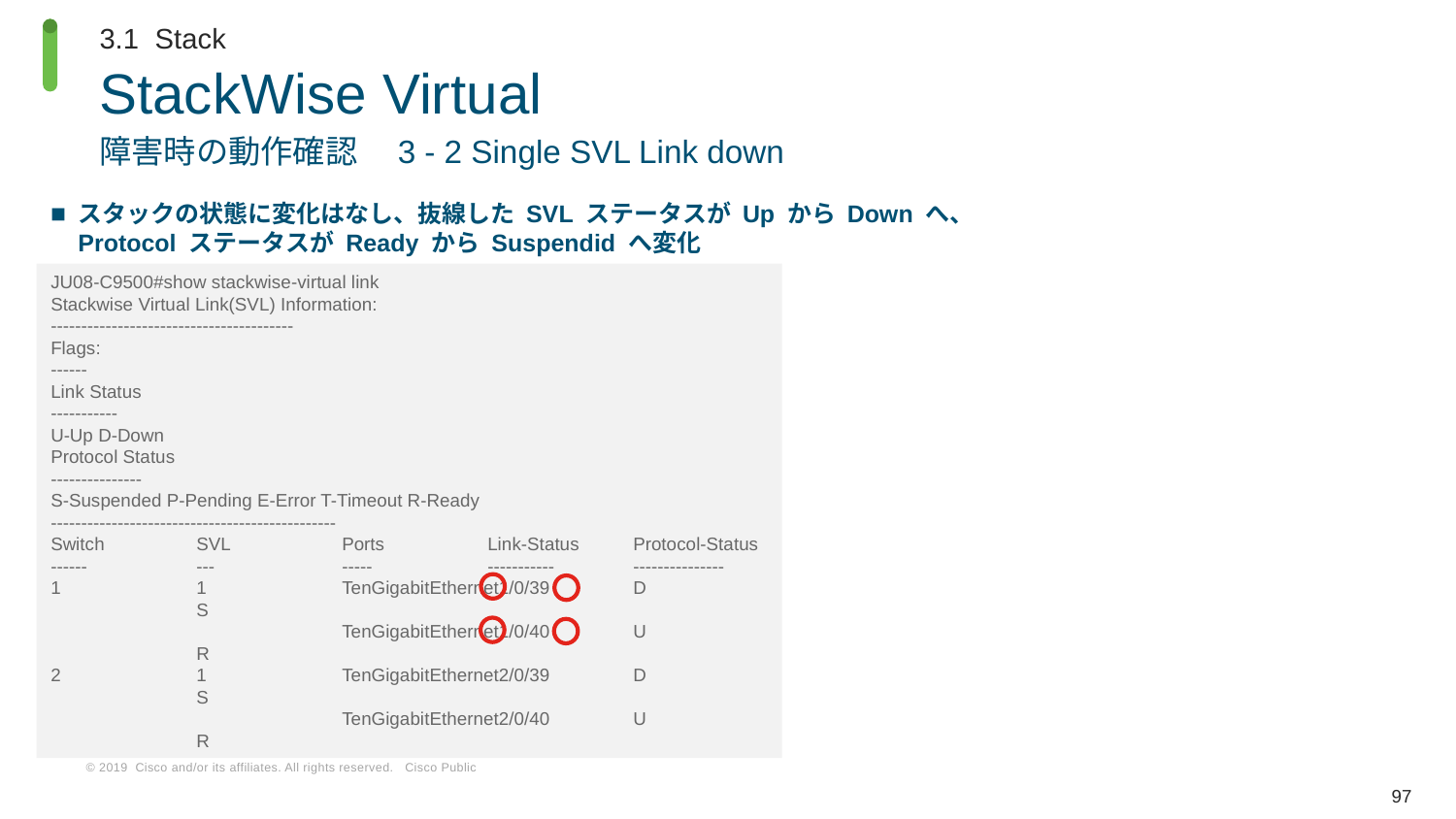

3.1  Stack
# StackWise Virtual
障害時の動作確認　3 - 2 Single SVL Link down
スタックの状態に変化はなし、抜線した SVL ステータスが Up から Down へ、
Protocol ステータスが Ready から Suspendid へ変化
JU08-C9500#show stackwise-virtual link
Stackwise Virtual Link(SVL) Information:
----------------------------------------
Flags:
------
Link Status
-----------
U-Up D-Down
Protocol Status
---------------
S-Suspended P-Pending E-Error T-Timeout R-Ready
-----------------------------------------------
Switch	SVL	Ports                    	Link-Status	Protocol-Status
------	---	-----                    	-----------	---------------
1    	1	TenGigabitEthernet1/0/39  	D          	S
      	   	TenGigabitEthernet1/0/40  	U          	R
2    	1	TenGigabitEthernet2/0/39  	D          	S
      	   	TenGigabitEthernet2/0/40  	U          	R

97